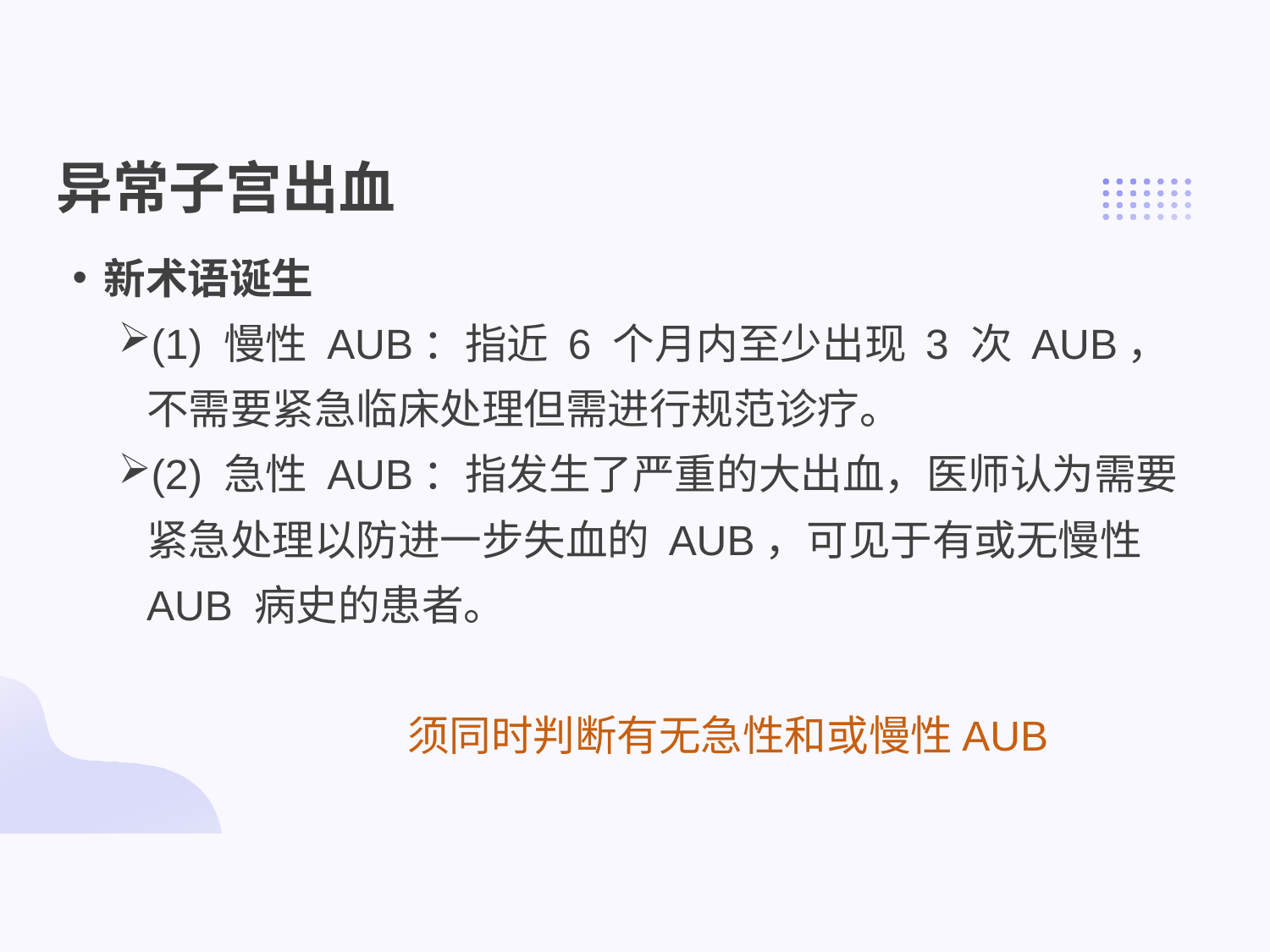

# 异常子宫出血
新术语诞生
(1) 慢性 AUB：指近 6 个月内至少出现 3 次 AUB，不需要紧急临床处理但需进行规范诊疗。
(2) 急性 AUB：指发生了严重的大出血，医师认为需要紧急处理以防进一步失血的 AUB，可见于有或无慢性 AUB 病史的患者。

                              须同时判断有无急性和或慢性AUB